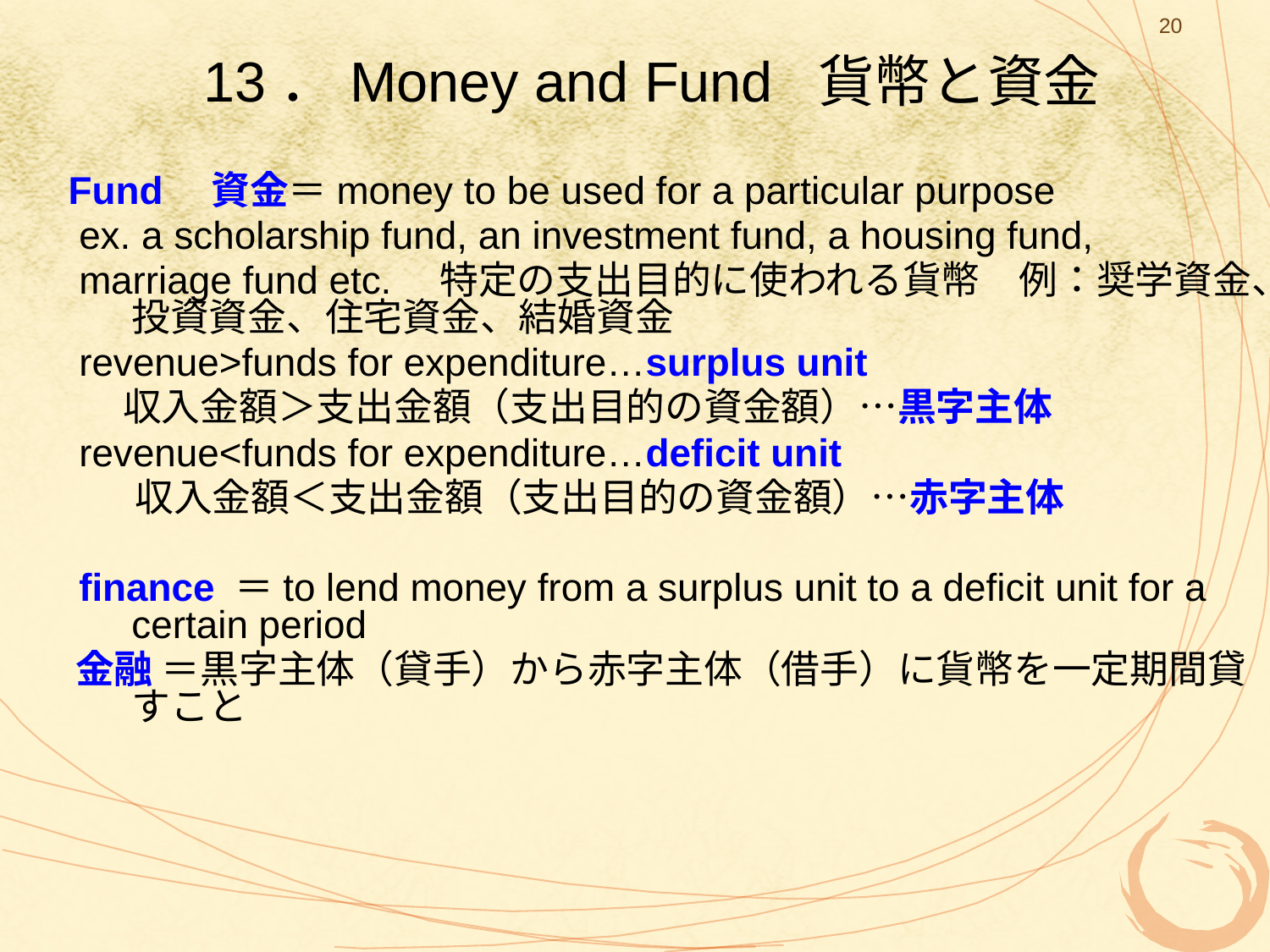

20
# 13．Money and Fund  貨幣と資金
 Fund　資金＝money to be used for a particular purpose
  ex. a scholarship fund, an investment fund, a housing fund,
  marriage fund etc.　特定の支出目的に使われる貨幣　例：奨学資金、投資資金、住宅資金、結婚資金
  revenue>funds for expenditure…surplus unit
  　収入金額＞支出金額（支出目的の資金額）…黒字主体
  revenue<funds for expenditure…deficit unit
　　収入金額＜支出金額（支出目的の資金額）…赤字主体

  finance ＝to lend money from a surplus unit to a deficit unit for a certain period
 金融 ＝黒字主体（貸手）から赤字主体（借手）に貨幣を一定期間貸すこと